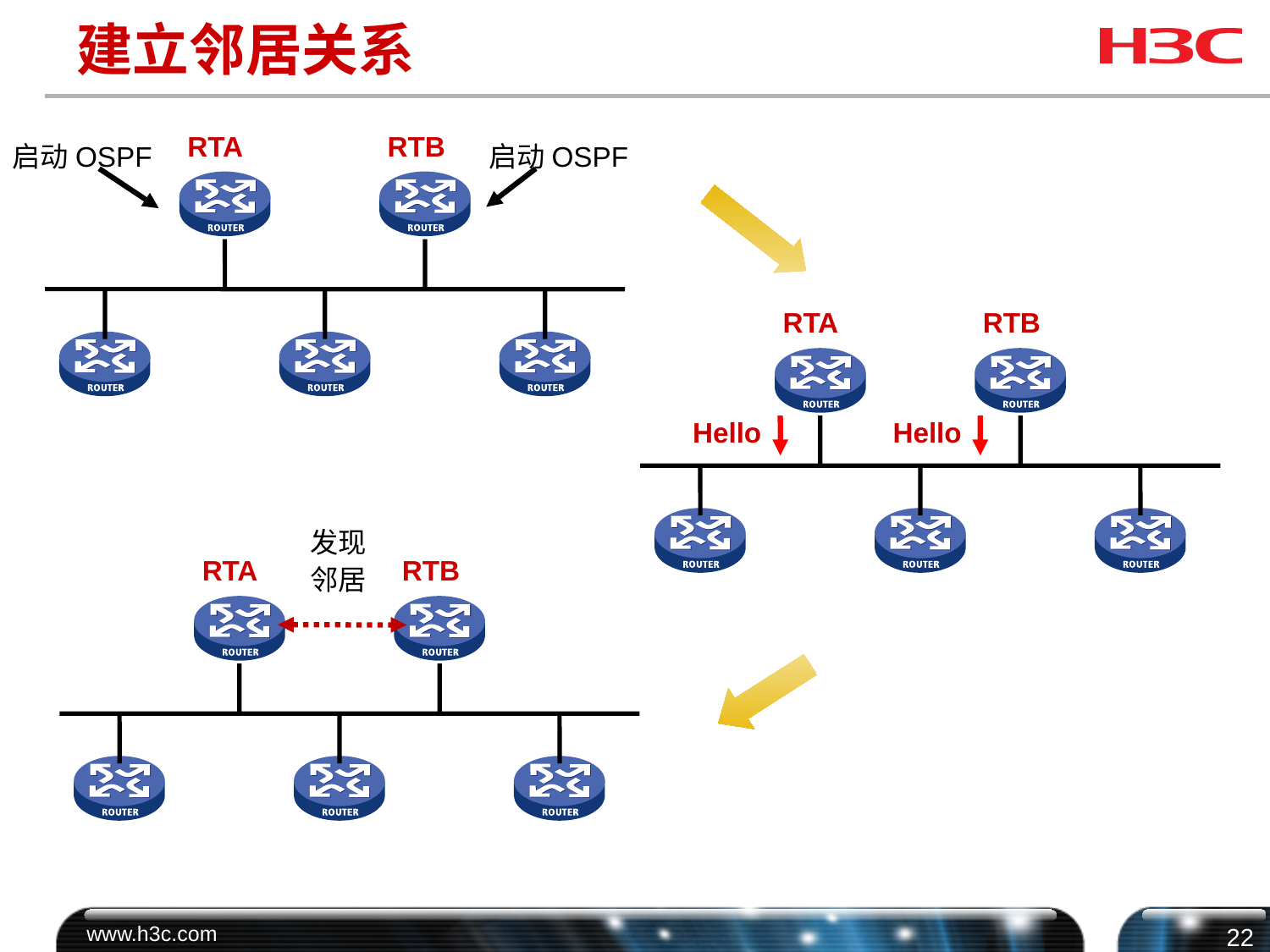

# 建立邻居关系
RTA
RTB
启动OSPF
启动OSPF

RTA
RTB

Hello
Hello

发现
邻居
RTA
RTB